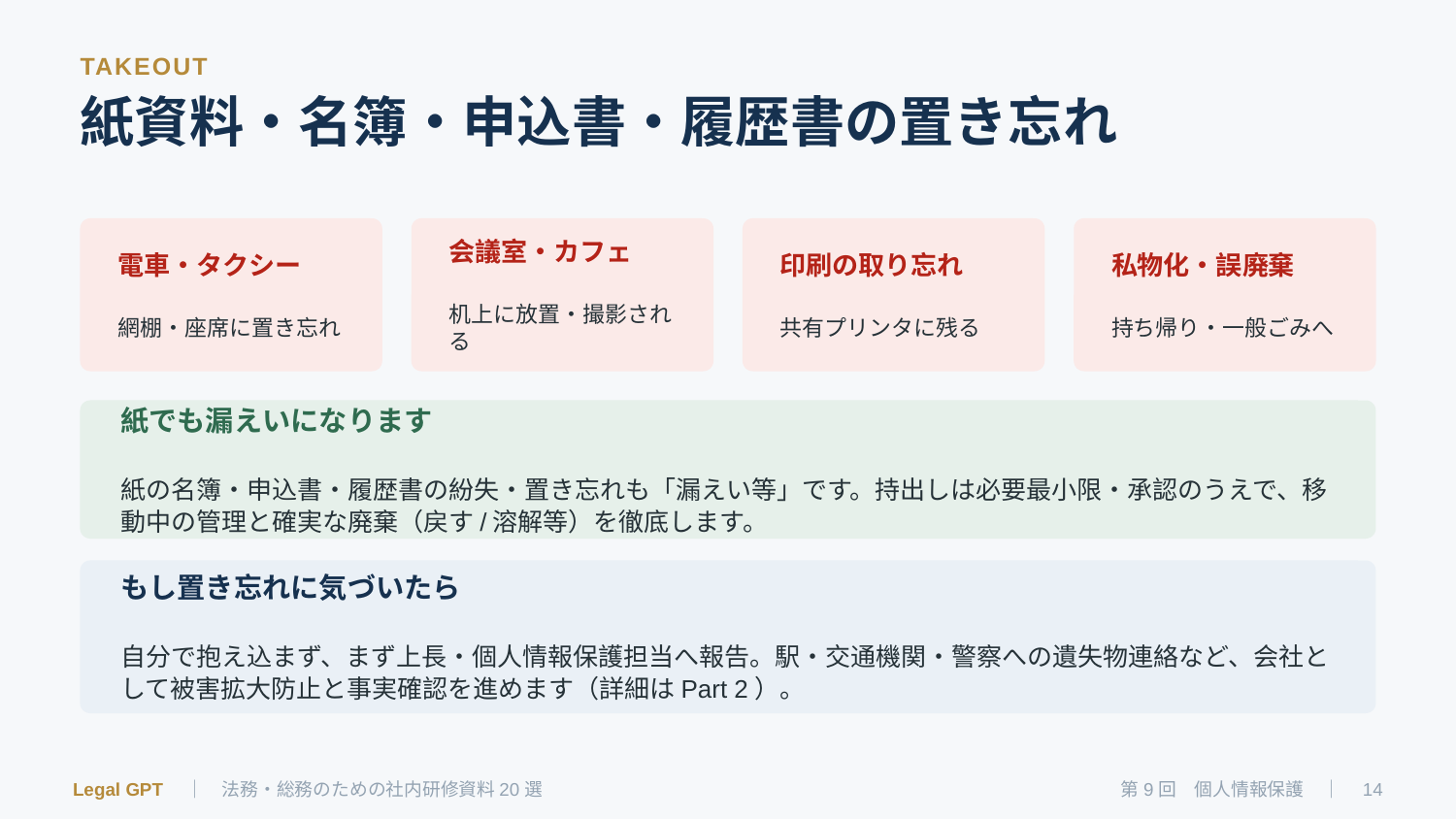

TAKEOUT
紙資料・名簿・申込書・履歴書の置き忘れ

電車・タクシー

網棚・座席に置き忘れ
会議室・カフェ

机上に放置・撮影される
印刷の取り忘れ

共有プリンタに残る
私物化・誤廃棄

持ち帰り・一般ごみへ

紙でも漏えいになります

紙の名簿・申込書・履歴書の紛失・置き忘れも「漏えい等」です。持出しは必要最小限・承認のうえで、移動中の管理と確実な廃棄（戻す/溶解等）を徹底します。

もし置き忘れに気づいたら

自分で抱え込まず、まず上長・個人情報保護担当へ報告。駅・交通機関・警察への遺失物連絡など、会社として被害拡大防止と事実確認を進めます（詳細はPart 2）。
Legal GPT　｜　法務・総務のための社内研修資料20選
第9回　個人情報保護　｜　14